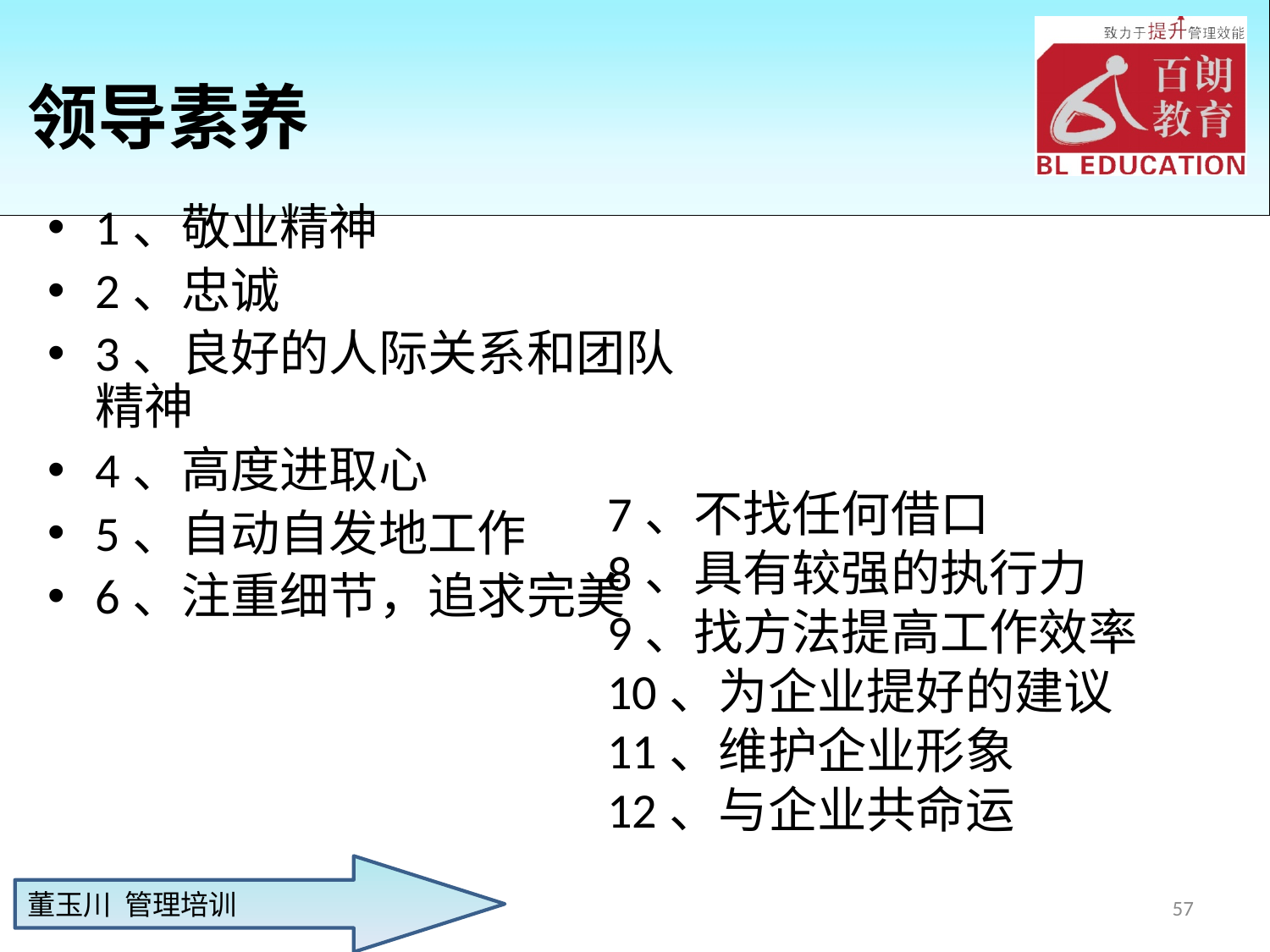

# 领导素养
1、敬业精神
2、忠诚
3、良好的人际关系和团队精神
4、高度进取心
5、自动自发地工作
6、注重细节，追求完美
7、不找任何借口
8、具有较强的执行力
9、找方法提高工作效率
10、为企业提好的建议
11、维护企业形象
12、与企业共命运
57